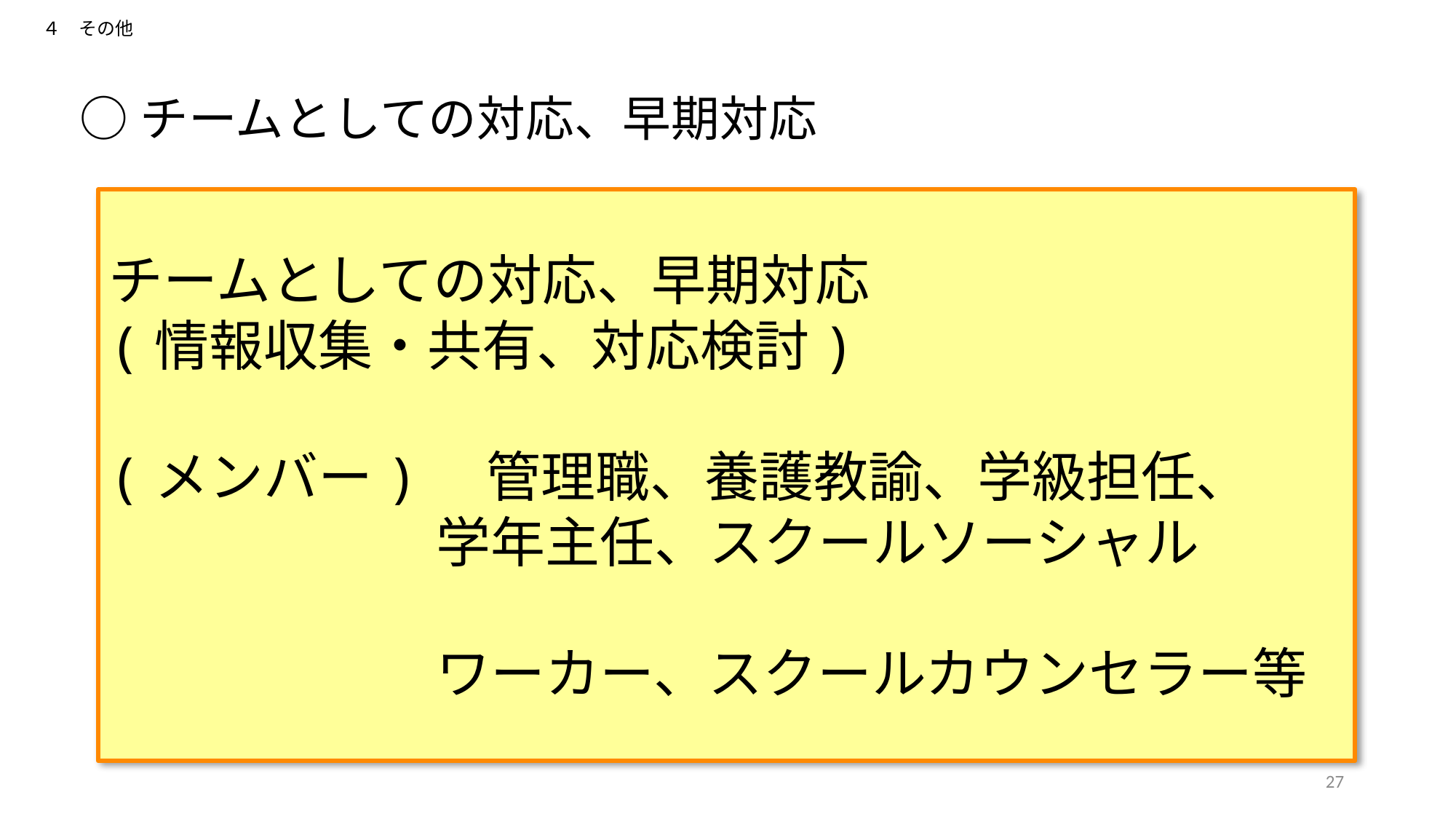

４　その他
○チームとしての対応、早期対応

チームとしての対応、早期対応
(情報収集・共有、対応検討)

(メンバー)　管理職、養護教諭、学級担任、
　　　　　　学年主任、スクールソーシャル
　　　　　　ワーカー、スクールカウンセラー等

「学校・教育委員会等向け虐待対応の手引き」　令和元年５月　文部科学省
27